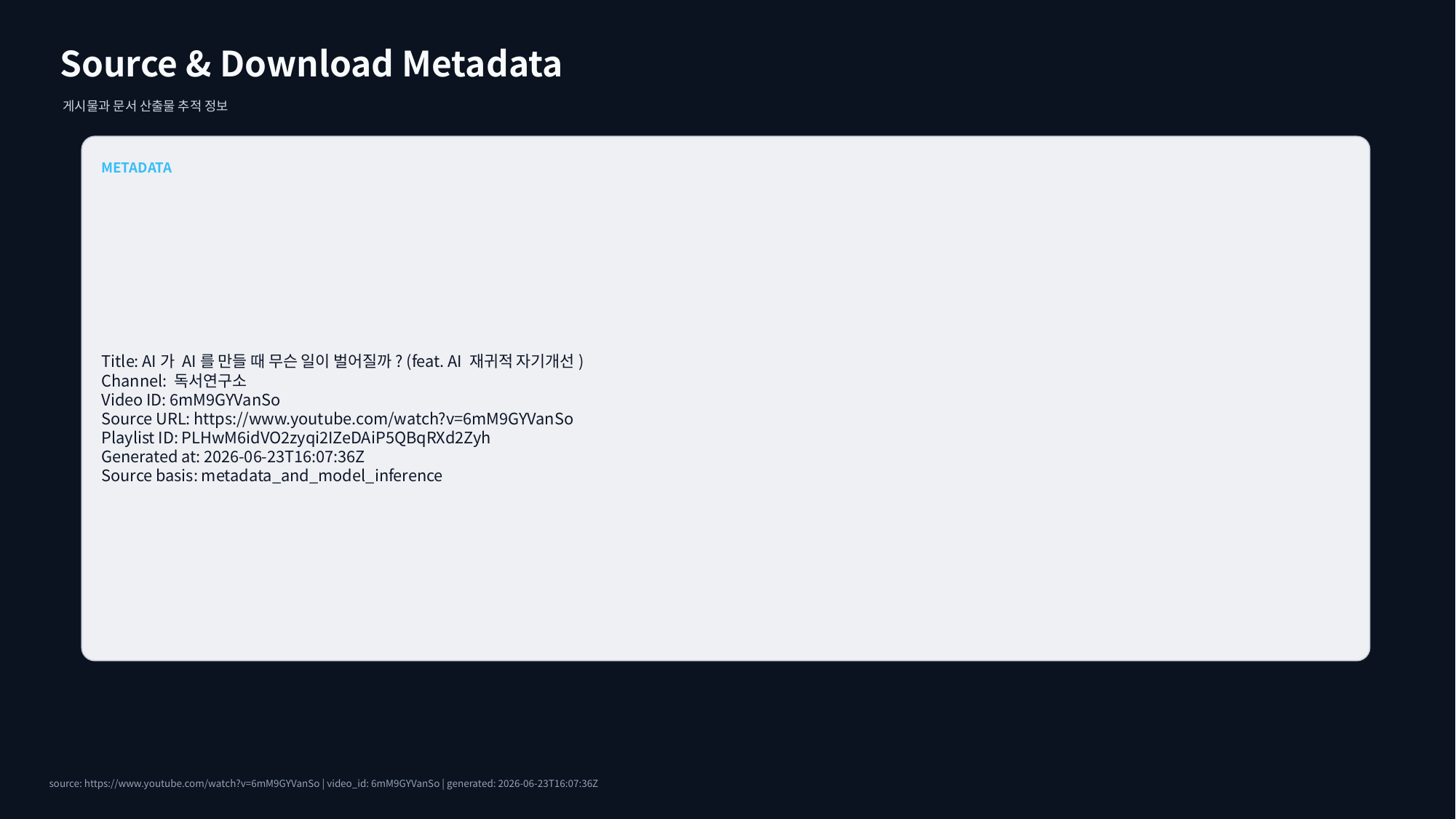

Source & Download Metadata
게시물과 문서 산출물 추적 정보

METADATA
Title: AI가 AI를 만들 때 무슨 일이 벌어질까? (feat. AI 재귀적 자기개선)
Channel: 독서연구소
Video ID: 6mM9GYVanSo
Source URL: https://www.youtube.com/watch?v=6mM9GYVanSo
Playlist ID: PLHwM6idVO2zyqi2IZeDAiP5QBqRXd2Zyh
Generated at: 2026-06-23T16:07:36Z
Source basis: metadata_and_model_inference
source: https://www.youtube.com/watch?v=6mM9GYVanSo | video_id: 6mM9GYVanSo | generated: 2026-06-23T16:07:36Z